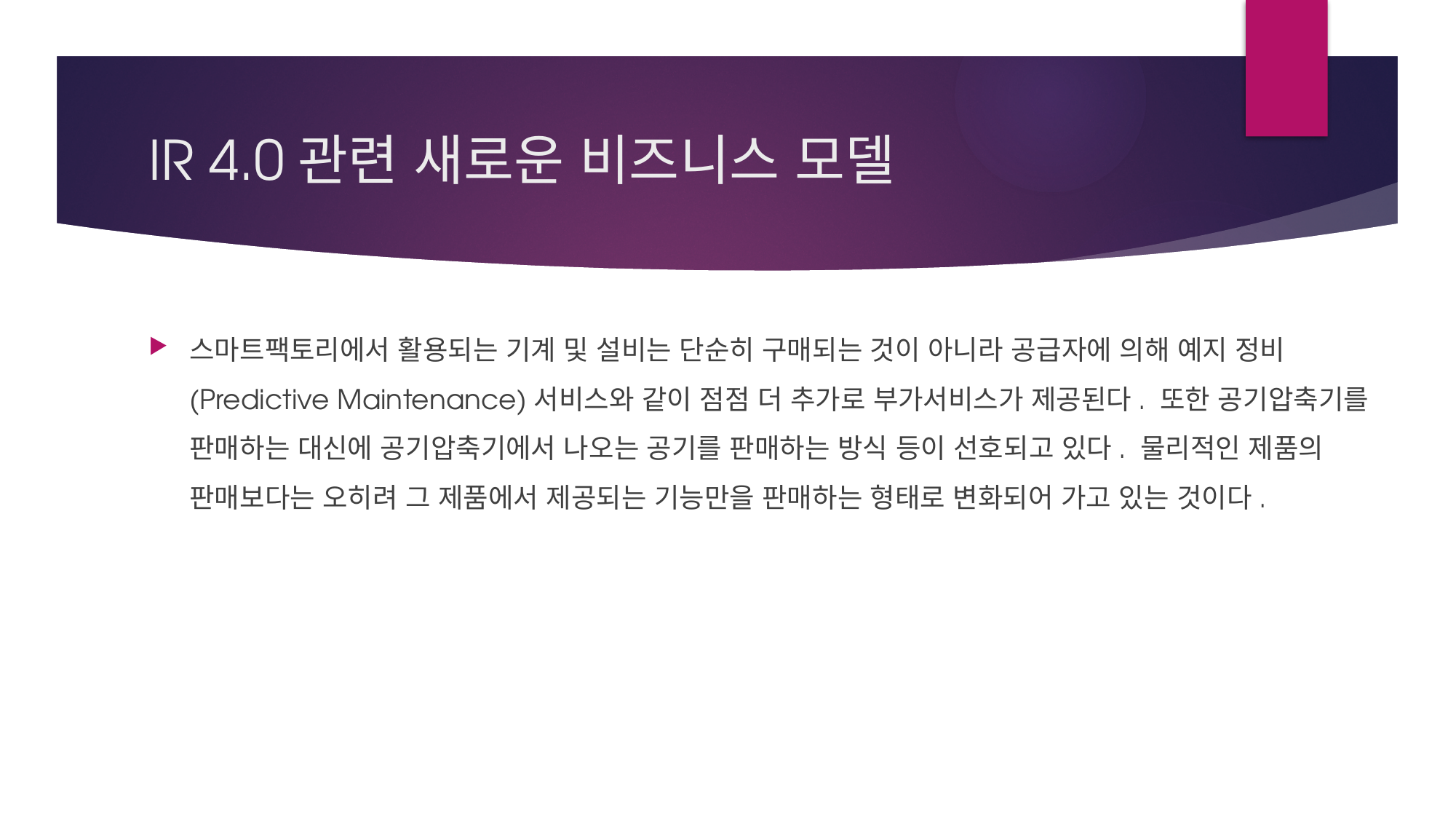

# IR 4.0관련 새로운 비즈니스 모델
스마트팩토리에서 활용되는 기계 및 설비는 단순히 구매되는 것이 아니라 공급자에 의해 예지 정비(Predictive Maintenance)서비스와 같이 점점 더 추가로 부가서비스가 제공된다. 또한 공기압축기를 판매하는 대신에 공기압축기에서 나오는 공기를 판매하는 방식 등이 선호되고 있다. 물리적인 제품의 판매보다는 오히려 그 제품에서 제공되는 기능만을 판매하는 형태로 변화되어 가고 있는 것이다.